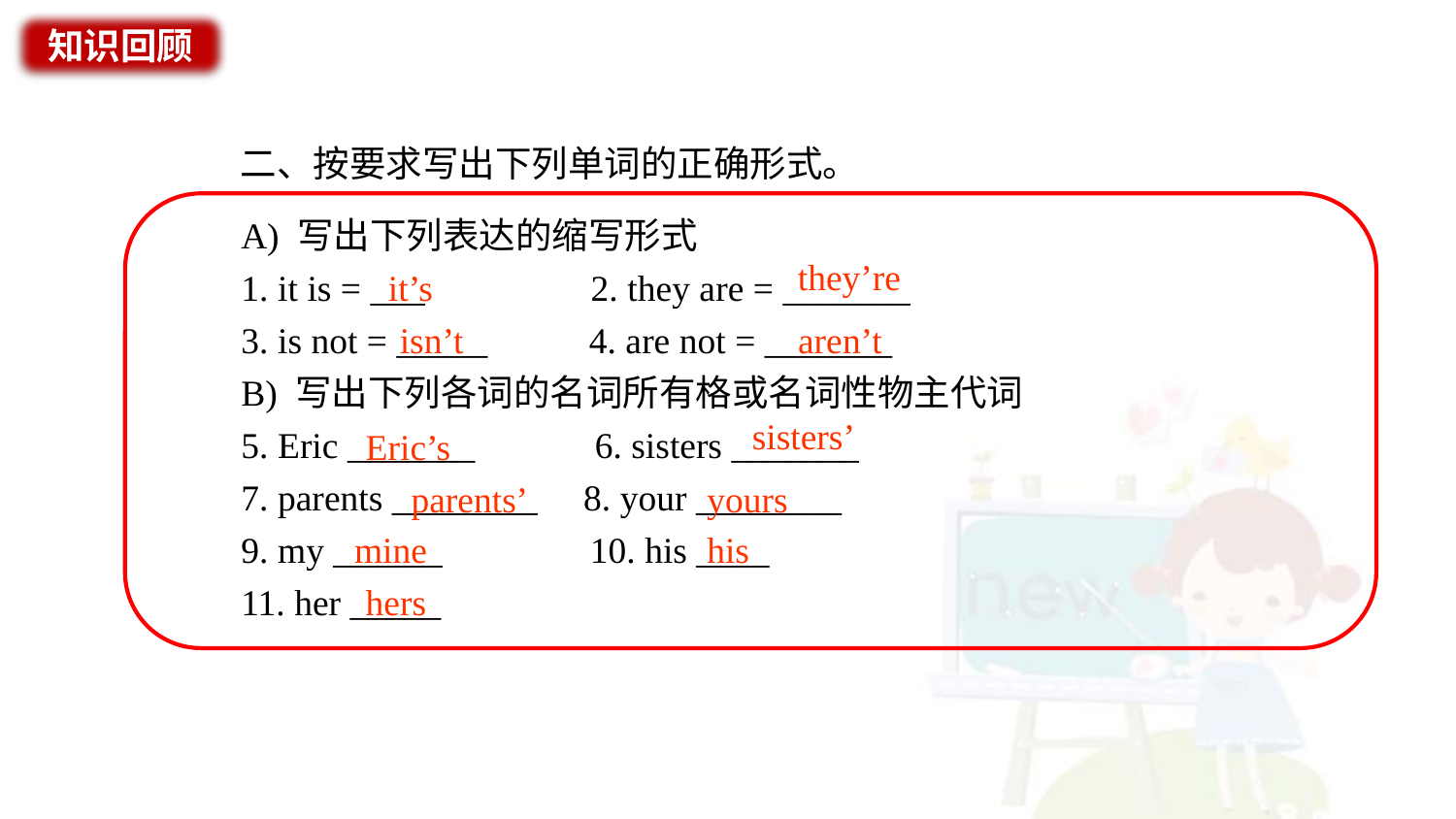

知识回顾
二、按要求写出下列单词的正确形式。

A) 写出下列表达的缩写形式
1. it is = ___                  2. they are = _______
3. is not = _____           4. are not = _______
B) 写出下列各词的名词所有格或名词性物主代词
5. Eric _______             6. sisters _______
7. parents ________     8. your ________
9. my ______                10. his ____
11. her _____
they’re
it’s
isn’t
aren’t
sisters’
Eric’s
parents’
yours
mine
his
hers